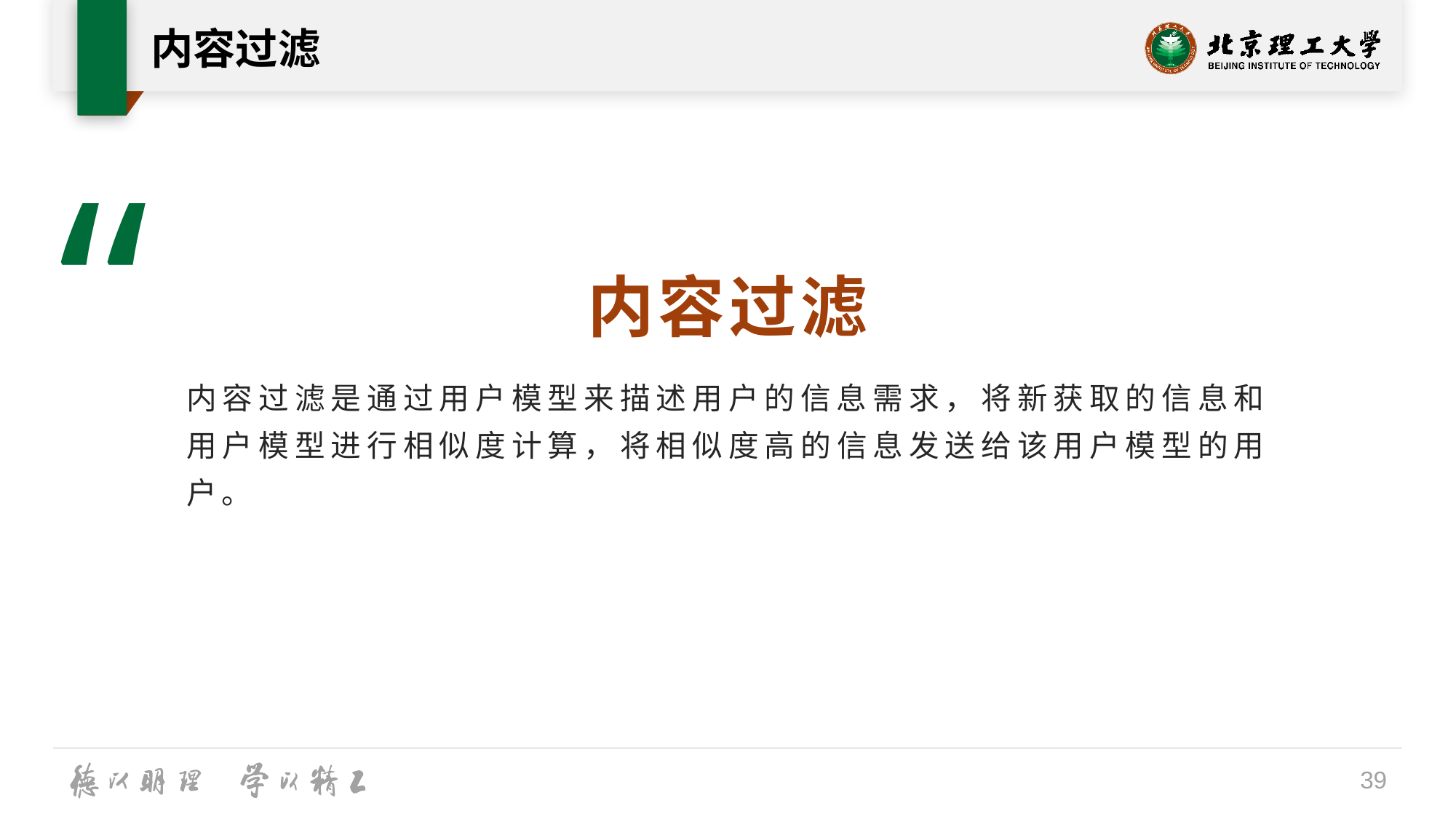

# 内容过滤
“

内容过滤
内容过滤是通过用户模型来描述用户的信息需求，将新获取的信息和用户模型进行相似度计算，将相似度高的信息发送给该用户模型的用户。